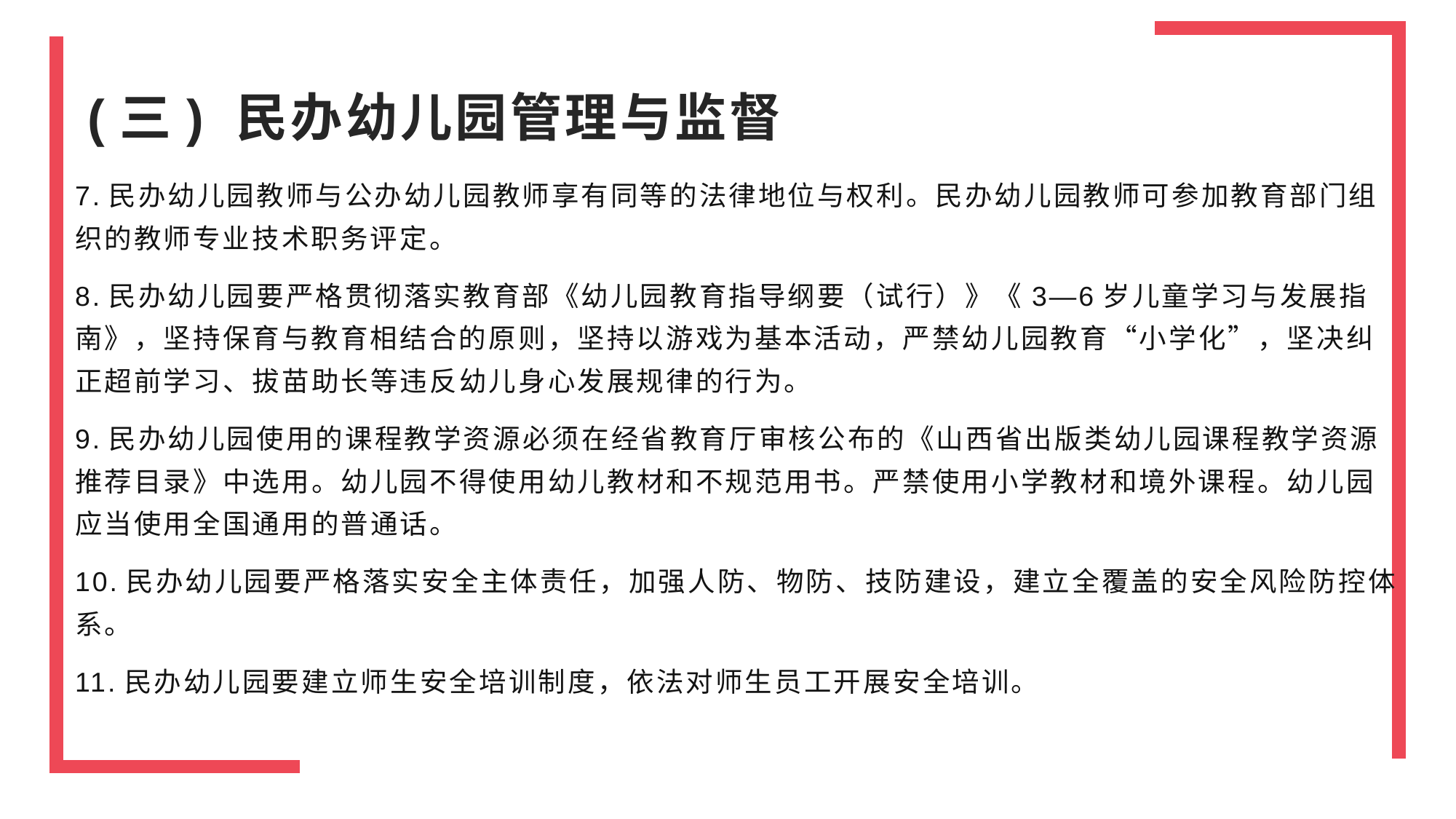

# (三) 民办幼儿园管理与监督
7.民办幼儿园教师与公办幼儿园教师享有同等的法律地位与权利。民办幼儿园教师可参加教育部门组织的教师专业技术职务评定。
8.民办幼儿园要严格贯彻落实教育部《幼儿园教育指导纲要（试行）》《3—6岁儿童学习与发展指南》，坚持保育与教育相结合的原则，坚持以游戏为基本活动，严禁幼儿园教育“小学化”，坚决纠正超前学习、拔苗助长等违反幼儿身心发展规律的行为。
9.民办幼儿园使用的课程教学资源必须在经省教育厅审核公布的《山西省出版类幼儿园课程教学资源推荐目录》中选用。幼儿园不得使用幼儿教材和不规范用书。严禁使用小学教材和境外课程。幼儿园应当使用全国通用的普通话。
10.民办幼儿园要严格落实安全主体责任，加强人防、物防、技防建设，建立全覆盖的安全风险防控体系。
11.民办幼儿园要建立师生安全培训制度，依法对师生员工开展安全培训。